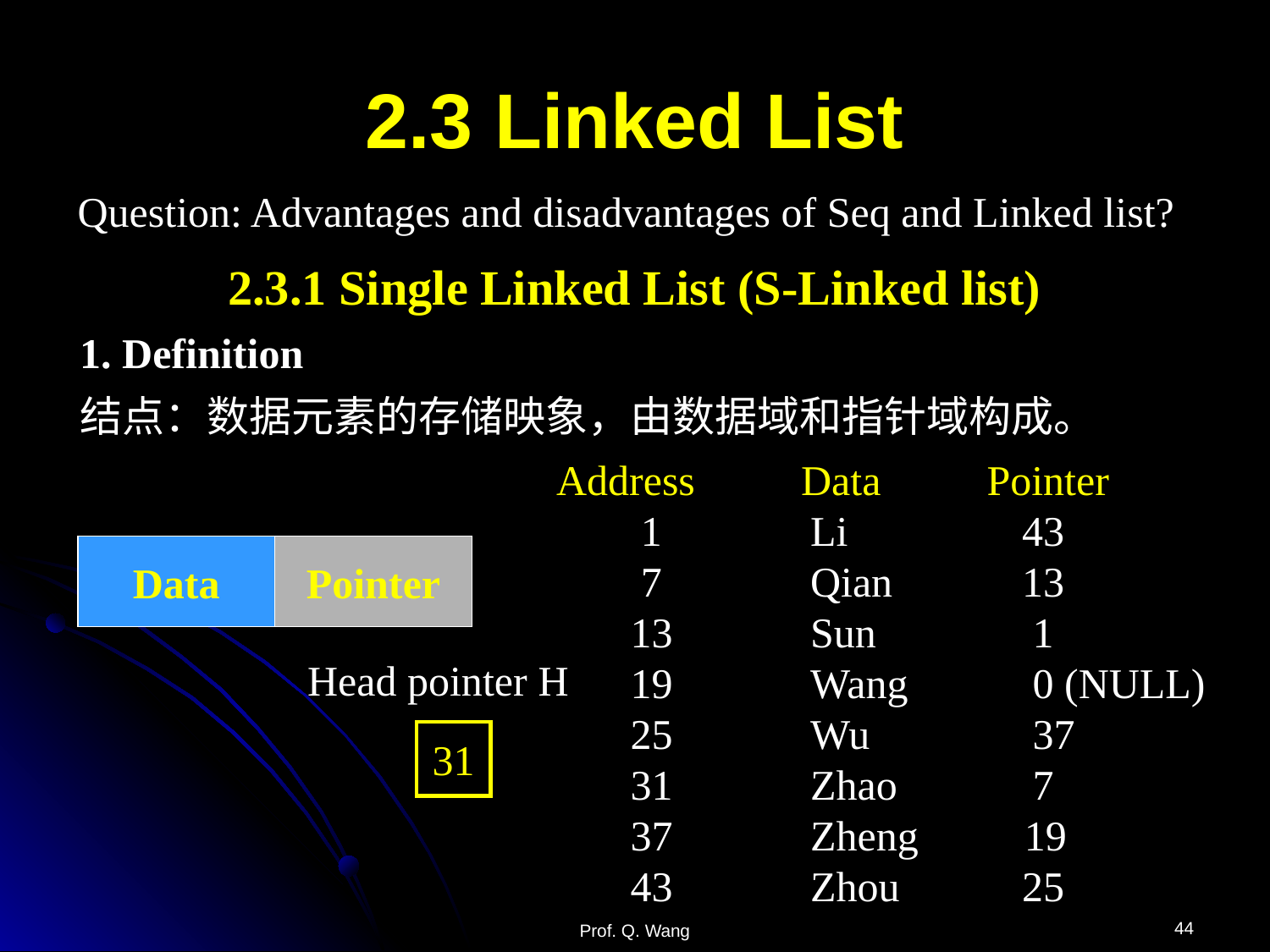

# 2.3 Linked List
Question: Advantages and disadvantages of Seq and Linked list?
2.3.1 Single Linked List (S-Linked list)
1. Definition
结点：数据元素的存储映象，由数据域和指针域构成。
Address          Data          Pointer
        1		Li	        43
        7		Qian	        13
       13		Sun	         1
       19		Wang	         0 (NULL)
       25		Wu	         37
       31		Zhao	         7
       37		Zheng          19
       43		Zhou	        25
Data
Pointer
Head pointer H
31

44

Prof. Q. Wang